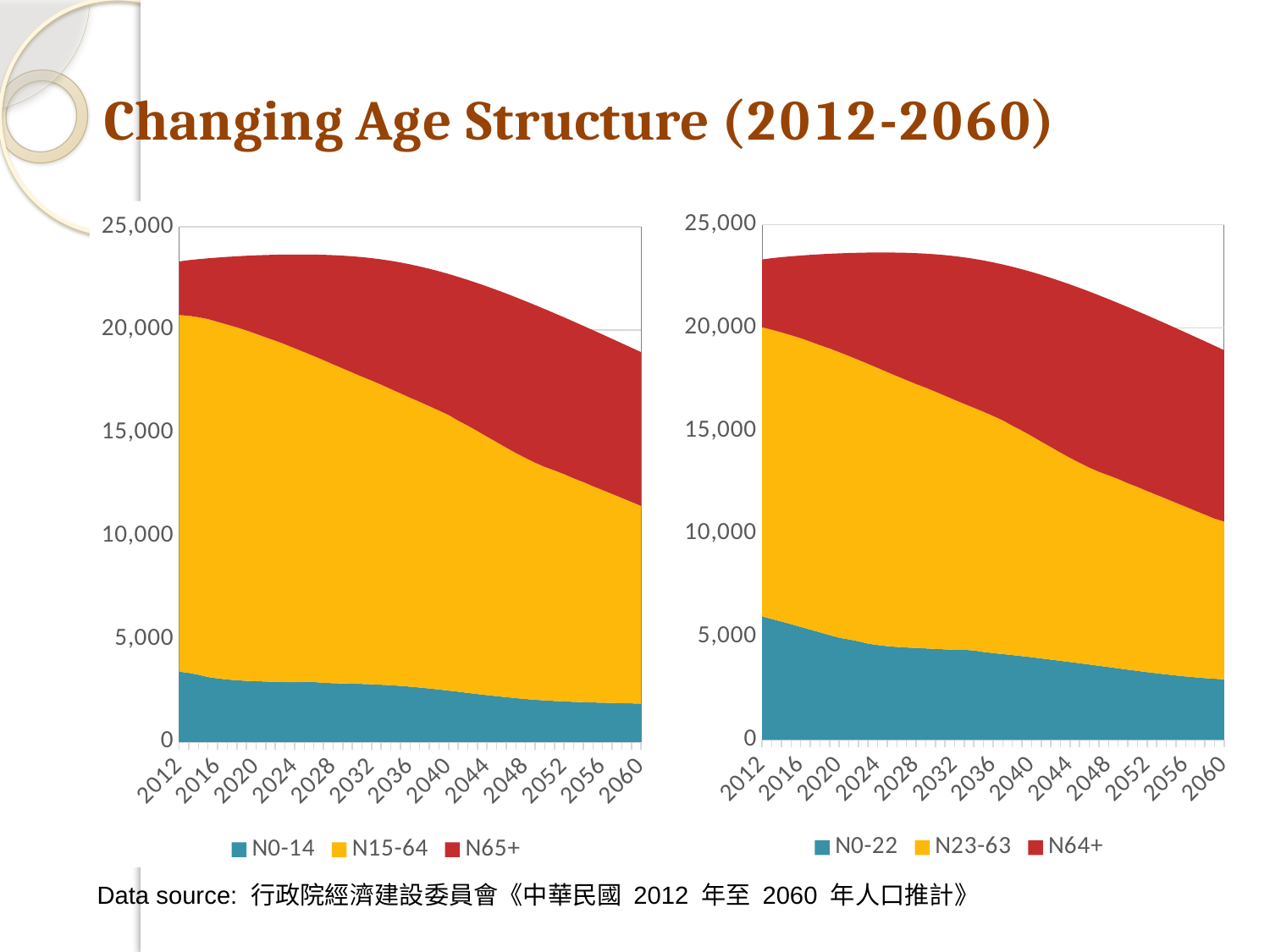

# Changing Age Structure (2012-2060)

### Chart

| Category | N0-22 | N23-63 | N64+ |
|---|---|---|---|
| 2012 | 5995.873 | 14033.072000000002 | 3289.268 |
| 2013 | 5866.772999999999 | 14041.315000000002 | 3472.792 |
| 2014 | 5745.227000000001 | 14035.780999999997 | 3647.917 |
| 2015 | 5617.874 | 14026.887 | 3825.100000000001 |
| 2016 | 5484.424999999999 | 14013.237 | 4009.592 |
| 2017 | 5354.163 | 13979.204000000002 | 4206.971 |
| 2018 | 5221.4490000000005 | 13940.252999999997 | 4407.508 |
| 2019 | 5090.049000000001 | 13910.524 | 4593.057 |
| 2020 | 4957.5289999999995 | 13865.542 | 4790.855999999998 |
| 2021 | 4880.967000000001 | 13754.562000000002 | 4995.091000000002 |
| 2022 | 4789.302999999999 | 13656.504 | 5197.7850000000035 |
| 2023 | 4674.083999999999 | 13579.047 | 5398.989 |
| 2024 | 4607.264999999999 | 13448.012000000004 | 5600.743 |
| 2025 | 4551.0 | 13301.460000000001 | 5803.093999999998 |
| 2026 | 4513.384 | 13142.306 | 5995.004999999998 |
| 2027 | 4484.402 | 12980.743 | 6175.888999999999 |
| 2028 | 4463.721 | 12805.407999999998 | 6355.7559999999985 |
| 2029 | 4441.221 | 12653.215999999995 | 6506.295000000001 |
| 2030 | 4416.749 | 12484.349999999999 | 6667.750000000001 |
| 2031 | 4395.507000000001 | 12308.667000000001 | 6824.27 |
| 2032 | 4374.006 | 12130.77 | 6974.0470000000005 |
| 2033 | 4373.871999999999 | 11936.661000000002 | 7109.043999999998 |
| 2034 | 4341.312000000001 | 11780.034000000001 | 7228.775000000001 |
| 2035 | 4268.254 | 11658.223999999997 | 7342.973000000001 |
| 2036 | 4215.503 | 11509.868999999997 | 7452.086999999999 |
| 2037 | 4166.889000000001 | 11348.025 | 7560.341 |
| 2038 | 4118.791 | 11130.686 | 7714.151000000002 |
| 2039 | 4067.5980000000004 | 10944.126000000002 | 7831.174999999998 |
| 2040 | 4013.5409999999993 | 10739.494999999999 | 7959.138000000002 |
| 2041 | 3956.6 | 10524.419 | 8090.826999999998 |
| 2042 | 3898.7380000000003 | 10317.483999999999 | 8207.359 |
| 2043 | 3840.260999999999 | 10106.652999999998 | 8321.247000000003 |
| 2044 | 3780.605 | 9906.693999999998 | 8418.399 |
| 2045 | 3720.116 | 9727.305 | 8489.268 |
| 2046 | 3659.4850000000006 | 9559.165 | 8542.923000000003 |
| 2047 | 3598.1870000000004 | 9415.467999999997 | 8566.582000000004 |
| 2048 | 3535.9080000000004 | 9306.901000000002 | 8550.407 |
| 2049 | 3473.0809999999997 | 9191.901 | 8536.653999999995 |
| 2050 | 3410.4320000000002 | 9048.099999999999 | 8547.957999999999 |
| 2051 | 3349.478 | 8930.986999999997 | 8527.843999999997 |
| 2052 | 3290.7739999999994 | 8788.977 | 8526.910999999998 |
| 2053 | 3233.795 | 8659.594 | 8508.397 |
| 2054 | 3179.614 | 8525.546000000002 | 8489.351 |
| 2055 | 3128.98 | 8382.106 | 8474.281999999997 |
| 2056 | 3082.142999999999 | 8238.474000000004 | 8453.991000000002 |
| 2057 | 3039.3760000000007 | 8088.419000000001 | 8434.473999999997 |
| 2058 | 3001.600999999999 | 7934.663999999997 | 8412.35 |
| 2059 | 2969.18 | 7774.169999999999 | 8390.524 |
| 2060 | 2939.9990000000003 | 7660.965000000002 | 8317.183000000003 |

### Chart

| Category | N0-14 | N15-64 | N65+ |
|---|---|---|---|
| 2012 | 3411.7699999999995 | 17304.825 | 2601.6180000000004 |
| 2013 | 3349.287 | 17335.726000000006 | 2695.8670000000006 |
| 2014 | 3262.789 | 17352.465999999997 | 2813.6700000000005 |
| 2015 | 3149.077 | 17375.617 | 2945.1670000000004 |
| 2016 | 3084.4899999999993 | 17304.878 | 3117.886000000001 |
| 2017 | 3029.7619999999997 | 17228.237 | 3282.3390000000004 |
| 2018 | 2993.351 | 17127.202999999998 | 3448.656000000001 |
| 2019 | 2965.2039999999997 | 17006.463000000003 | 3621.9629999999993 |
| 2020 | 2946.8779999999997 | 16859.395 | 3807.654000000002 |
| 2021 | 2930.1950000000006 | 16704.161 | 3996.2639999999997 |
| 2022 | 2914.5119999999997 | 16559.058 | 4170.021999999999 |
| 2023 | 2905.055 | 16391.649999999998 | 4355.415000000001 |
| 2024 | 2898.8729999999996 | 16210.445000000005 | 4546.702 |
| 2025 | 2918.3210000000004 | 16001.209000000004 | 4736.023999999999 |
| 2026 | 2910.0510000000004 | 15817.262999999999 | 4923.380999999998 |
| 2027 | 2866.6490000000003 | 15663.705000000002 | 5110.68 |
| 2028 | 2849.684 | 15477.274999999998 | 5297.925999999999 |
| 2029 | 2838.165 | 15288.236999999994 | 5474.330000000001 |
| 2030 | 2827.894 | 15101.609 | 5639.346000000002 |
| 2031 | 2814.1200000000003 | 14911.568999999996 | 5802.755000000001 |
| 2032 | 2797.182 | 14744.79 | 5936.851000000001 |
| 2033 | 2776.302 | 14562.135000000002 | 6081.1399999999985 |
| 2034 | 2751.275 | 14378.752999999999 | 6220.093 |
| 2035 | 2720.844 | 14196.701000000001 | 6351.906 |
| 2036 | 2682.5130000000004 | 14026.219999999998 | 6468.726 |
| 2037 | 2639.5260000000003 | 13865.639000000003 | 6570.089999999999 |
| 2038 | 2593.5080000000003 | 13704.656999999997 | 6665.463000000002 |
| 2039 | 2545.012 | 13542.638000000004 | 6755.248999999999 |
| 2040 | 2492.908 | 13375.645 | 6843.621000000002 |
| 2041 | 2437.5470000000005 | 13158.025 | 6976.2739999999985 |
| 2042 | 2380.885 | 12970.303 | 7072.392999999999 |
| 2043 | 2325.1249999999995 | 12763.935 | 7179.1010000000015 |
| 2044 | 2271.6580000000004 | 12544.540999999997 | 7289.498999999999 |
| 2045 | 2220.353 | 12331.045 | 7385.291 |
| 2046 | 2171.945 | 12110.62 | 7479.008 |
| 2047 | 2126.448 | 11896.610999999999 | 7557.178000000002 |
| 2048 | 2084.23 | 11698.311 | 7610.674999999997 |
| 2049 | 2046.3509999999999 | 11506.641000000001 | 7648.643999999998 |
| 2050 | 2014.353 | 11333.618999999999 | 7658.518 |
| 2051 | 1988.6470000000002 | 11188.956 | 7630.706 |
| 2052 | 1966.4229999999995 | 11033.581 | 7606.658 |
| 2053 | 1946.584 | 10846.680999999999 | 7608.520999999999 |
| 2054 | 1929.073 | 10684.885 | 7580.553 |
| 2055 | 1914.779 | 10497.992999999999 | 7572.595999999999 |
| 2056 | 1903.155 | 10323.024000000001 | 7548.428999999999 |
| 2057 | 1892.243 | 10145.308 | 7524.718 |
| 2058 | 1881.2739999999994 | 9961.443999999998 | 7505.897000000001 |
| 2059 | 1870.176 | 9780.848 | 7482.850000000001 |
| 2060 | 1858.509 | 9598.161000000002 | 7461.477000000001 |
Data source: 行政院經濟建設委員會《中華民國 2012 年至 2060 年人口推計》